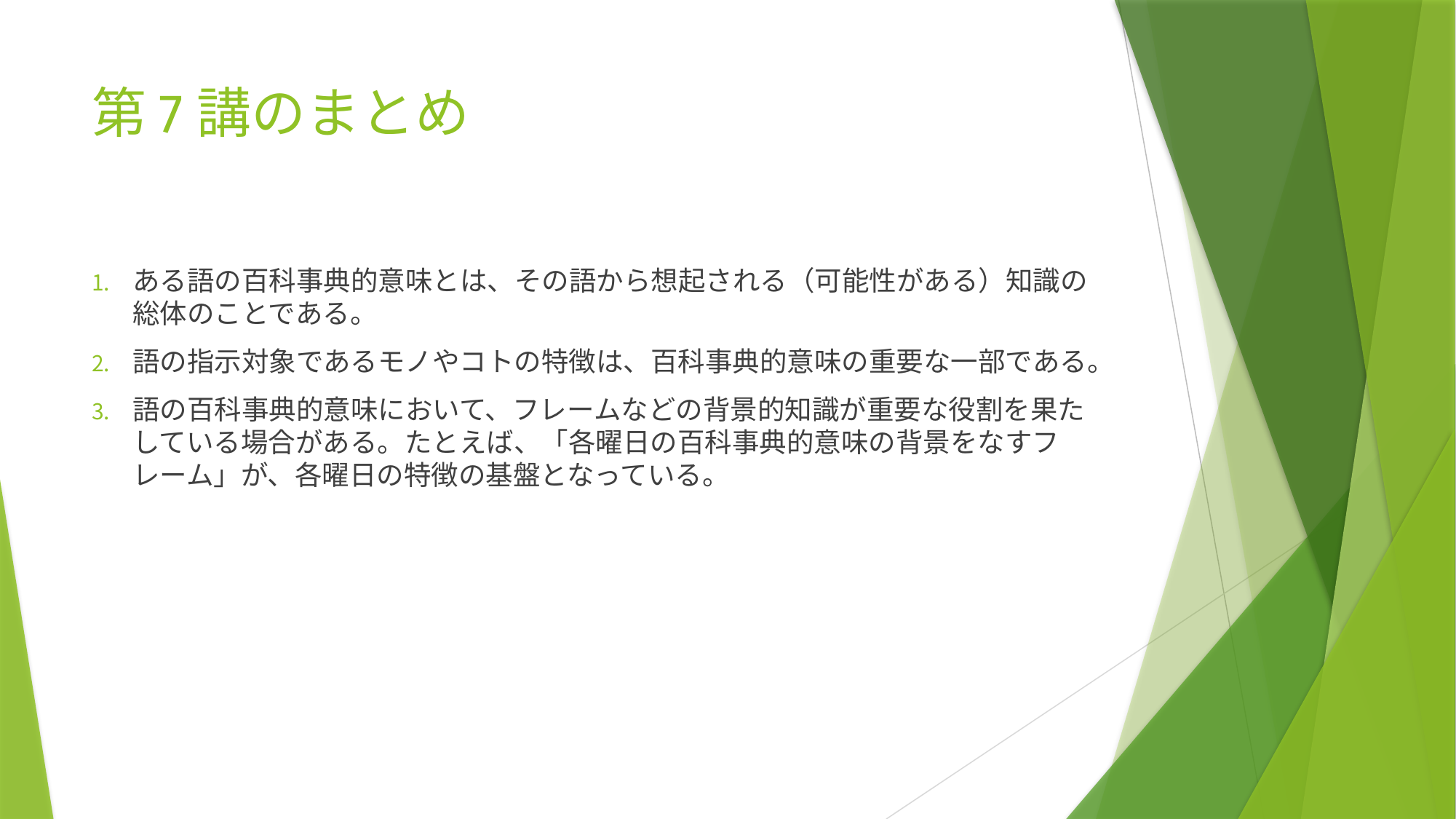

# 第7講のまとめ
ある語の百科事典的意味とは、その語から想起される（可能性がある）知識の総体のことである。
語の指示対象であるモノやコトの特徴は、百科事典的意味の重要な一部である。
語の百科事典的意味において、フレームなどの背景的知識が重要な役割を果たしている場合がある。たとえば、「各曜日の百科事典的意味の背景をなすフレーム」が、各曜日の特徴の基盤となっている。